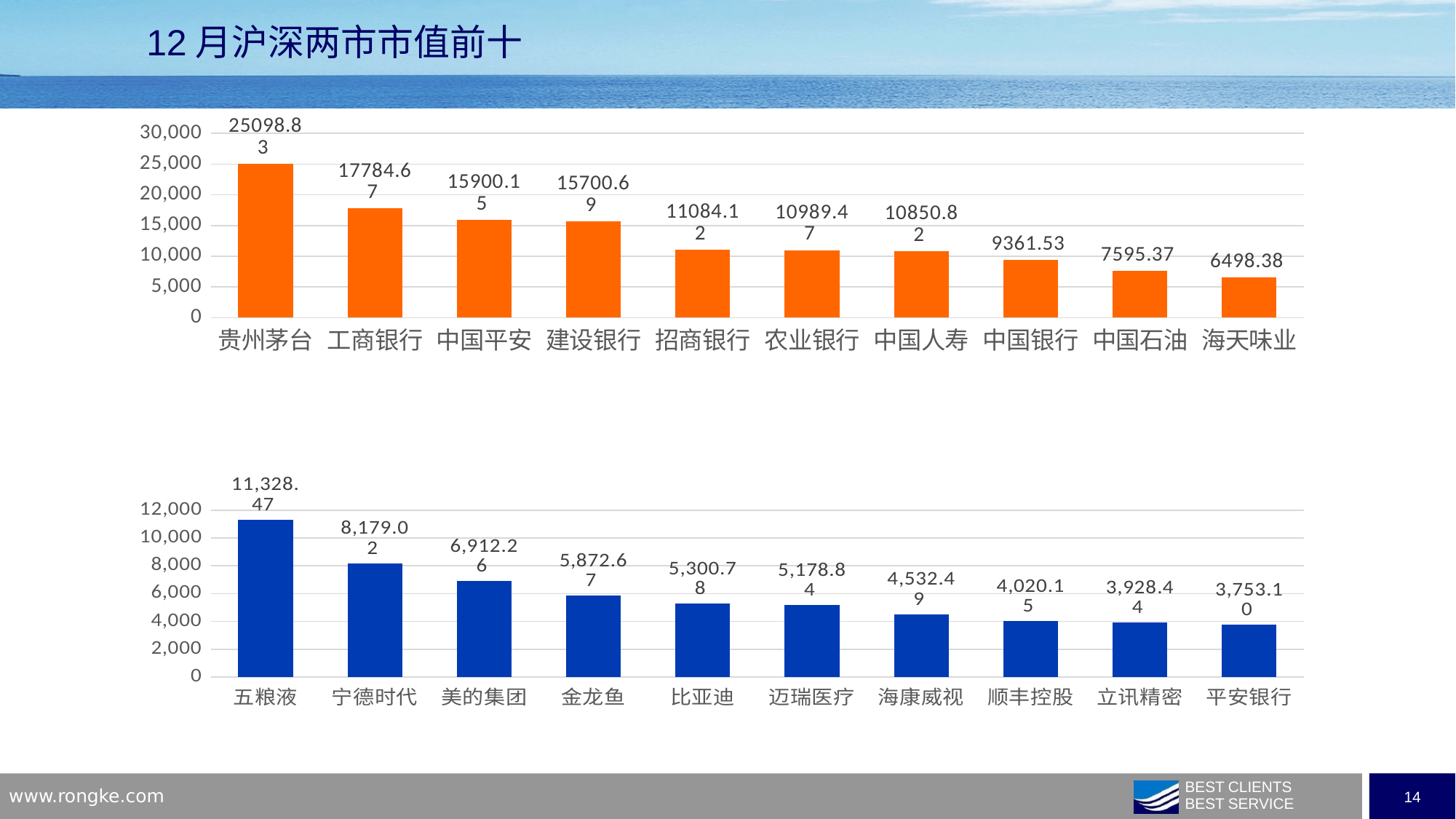

12月沪深两市市值前十

### Chart

| Category |  |
|---|---|
| 贵州茅台 | 25098.832 |
| 工商银行 | 17784.6722 |
| 中国平安 | 15900.154 |
| 建设银行 | 15700.6894 |
| 招商银行 | 11084.1221 |
| 农业银行 | 10989.4673 |
| 中国人寿 | 10850.8202 |
| 中国银行 | 9361.5318 |
| 中国石油 | 7595.3706 |
| 海天味业 | 6498.3848 |

### Chart

| Category |  |
|---|---|
| 五粮液 | 11328.473 |
| 宁德时代 | 8179.0163 |
| 美的集团 | 6912.2559 |
| 金龙鱼 | 5872.668 |
| 比亚迪 | 5300.7816 |
| 迈瑞医疗 | 5178.8448 |
| 海康威视 | 4532.4917 |
| 顺丰控股 | 4020.1474 |
| 立讯精密 | 3928.4384 |
| 平安银行 | 3753.1046 |